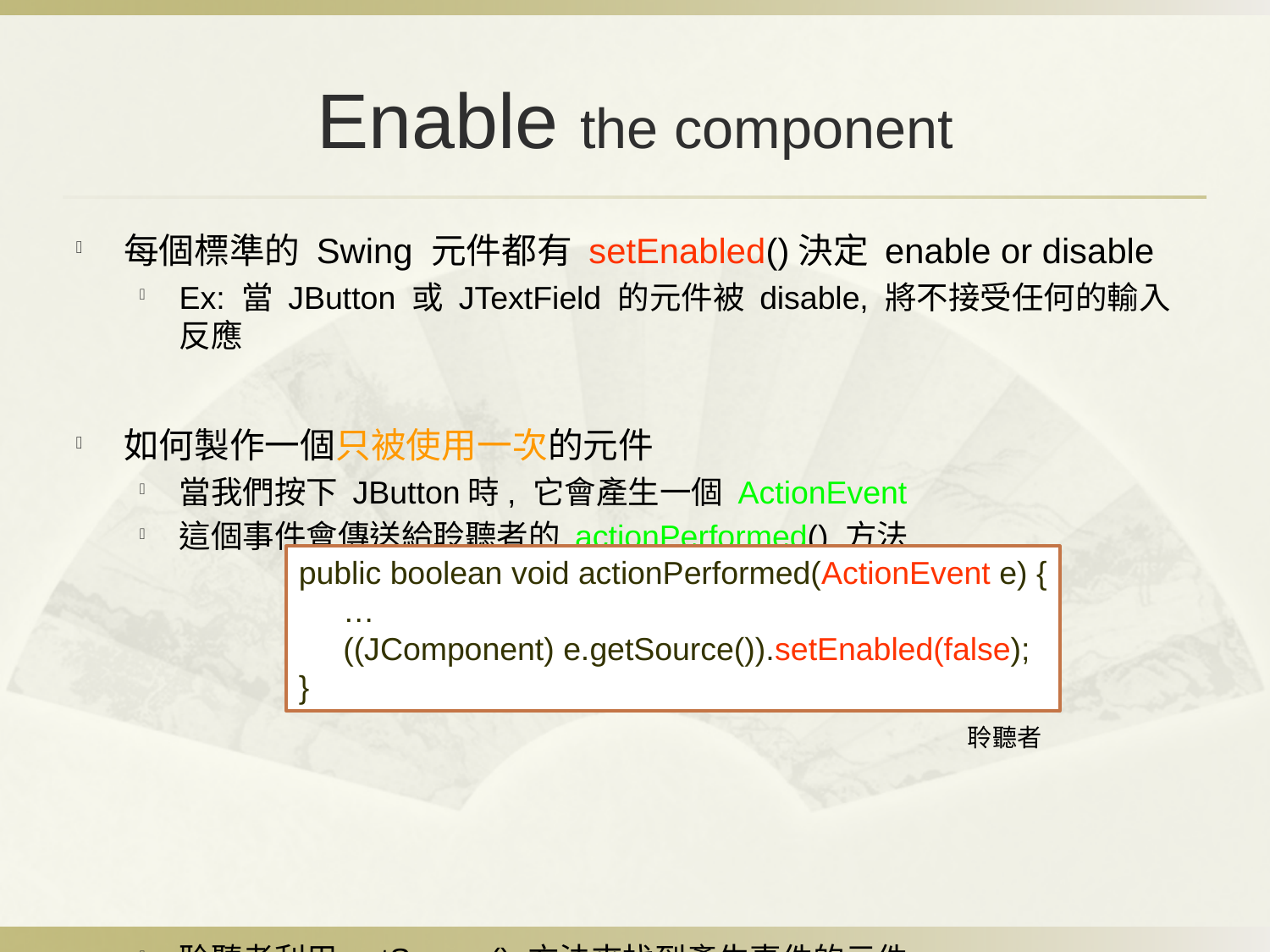

# Enable the component
每個標準的 Swing 元件都有 setEnabled()決定 enable or disable
Ex: 當 JButton 或 JTextField 的元件被 disable, 將不接受任何的輸入反應

如何製作一個只被使用一次的元件
當我們按下 JButton時, 它會產生一個 ActionEvent
這個事件會傳送給聆聽者的 actionPerformed() 方法

聆聽者利用getSource() 方法來找到產生事件的元件
public boolean void actionPerformed(ActionEvent e) {
     …
     ((JComponent) e.getSource()).setEnabled(false);
}
聆聽者